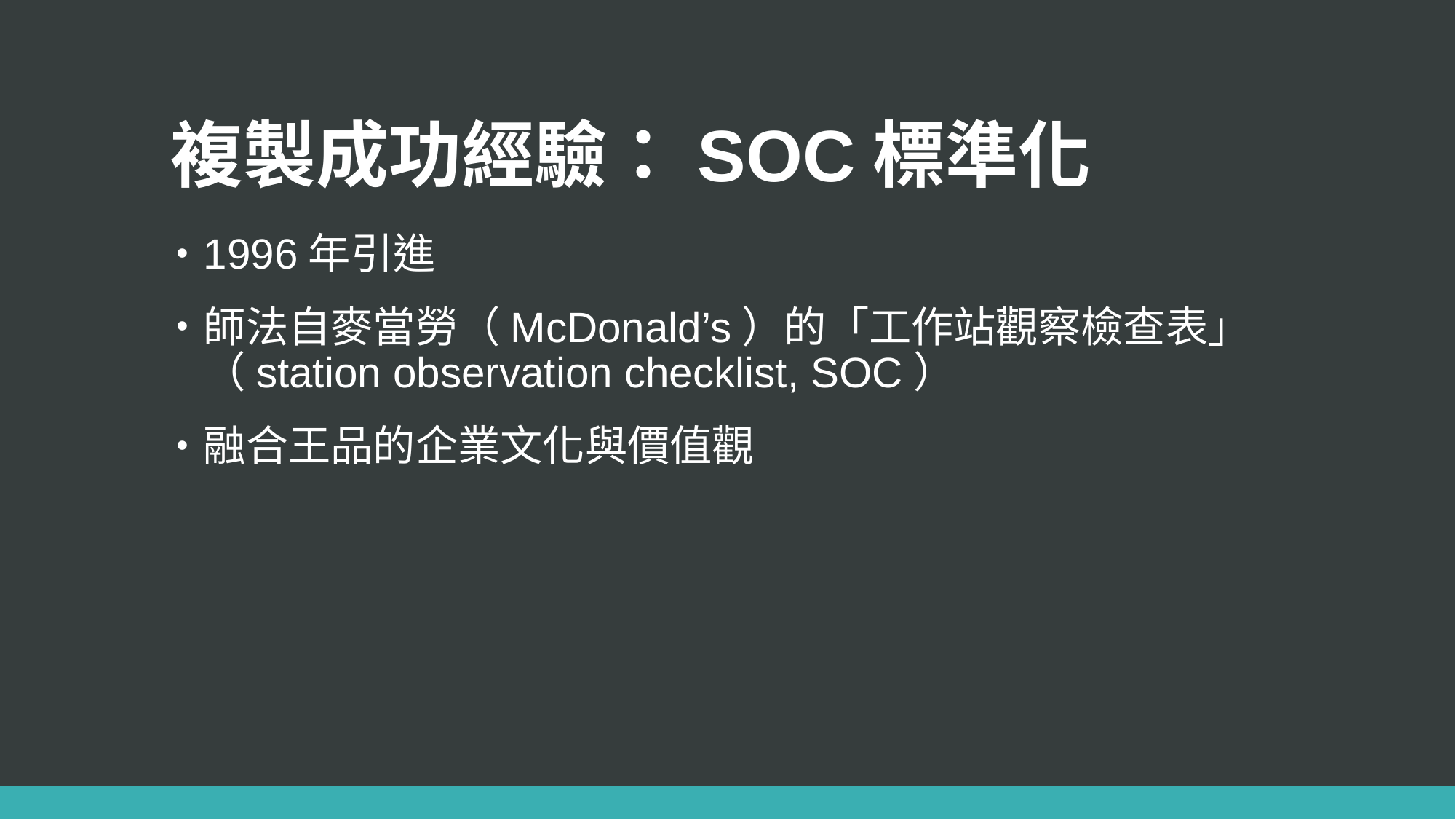

# 複製成功經驗：SOC標準化
1996年引進
師法自麥當勞（McDonald’s）的「工作站觀察檢查表」（station observation checklist, SOC）
融合王品的企業文化與價值觀